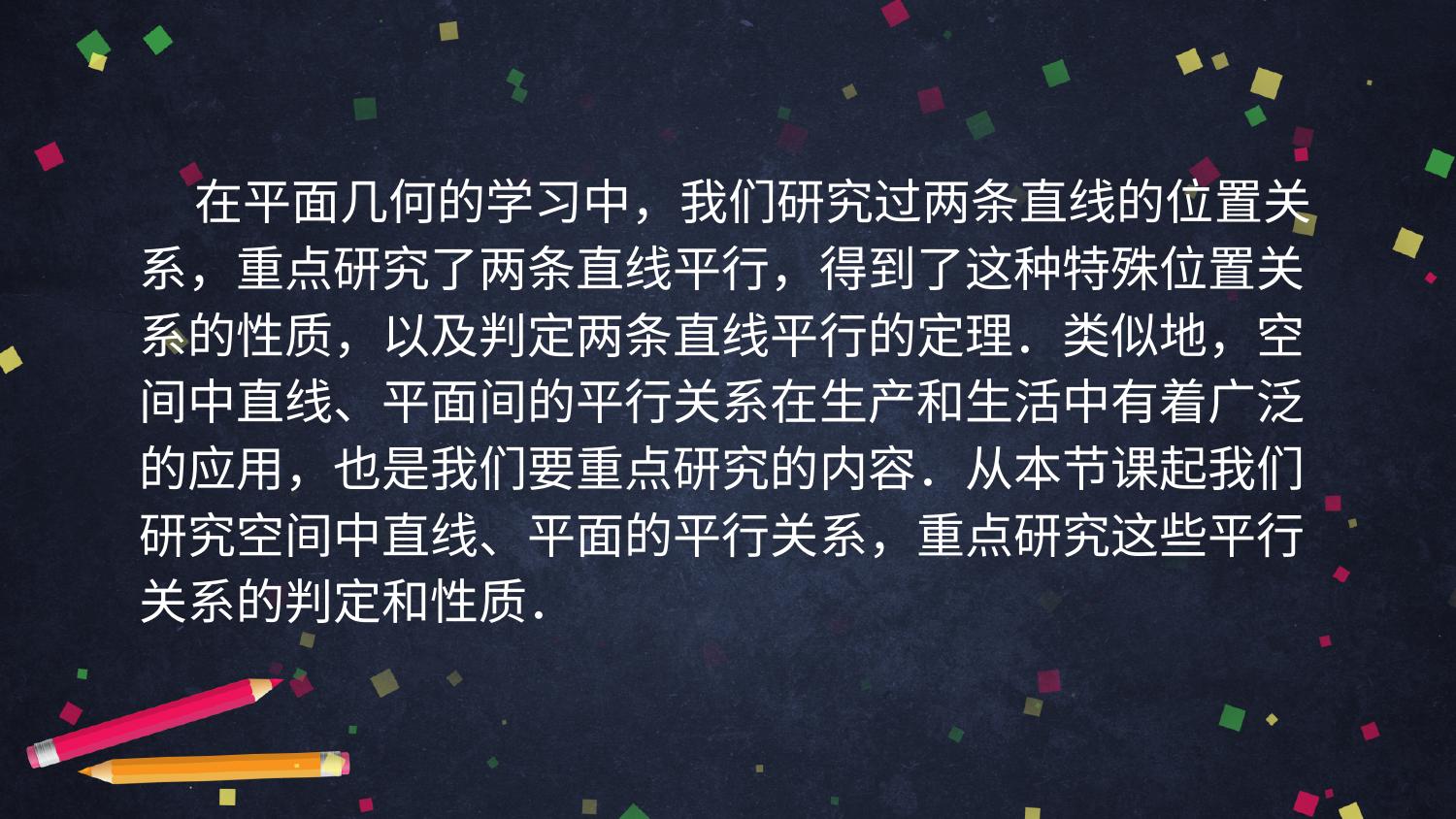

在平面几何的学习中，我们研究过两条直线的位置关系，重点研究了两条直线平行，得到了这种特殊位置关系的性质，以及判定两条直线平行的定理．类似地，空间中直线、平面间的平行关系在生产和生活中有着广泛的应用，也是我们要重点研究的内容．从本节课起我们研究空间中直线、平面的平行关系，重点研究这些平行关系的判定和性质．